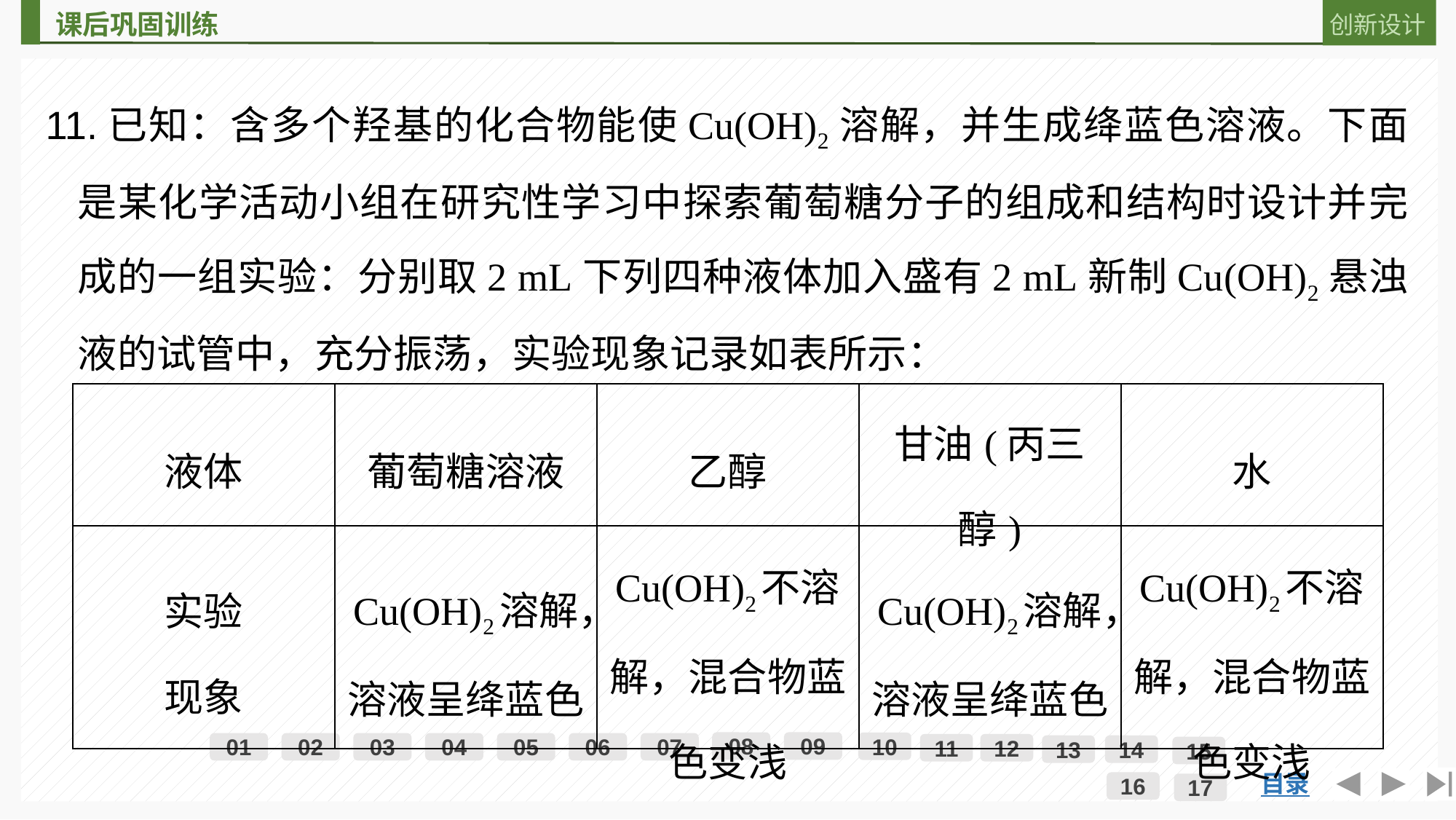

11.已知：含多个羟基的化合物能使Cu(OH)2溶解，并生成绛蓝色溶液。下面是某化学活动小组在研究性学习中探索葡萄糖分子的组成和结构时设计并完成的一组实验：分别取2 mL下列四种液体加入盛有2 mL新制Cu(OH)2悬浊液的试管中，充分振荡，实验现象记录如表所示：
| 液体 | 葡萄糖溶液 | 乙醇 | 甘油(丙三醇) | 水 |
| --- | --- | --- | --- | --- |
| 实验 现象 | Cu(OH)2溶解，溶液呈绛蓝色 | Cu(OH)2不溶解，混合物蓝色变浅 | Cu(OH)2溶解，溶液呈绛蓝色 | Cu(OH)2不溶解，混合物蓝色变浅 |